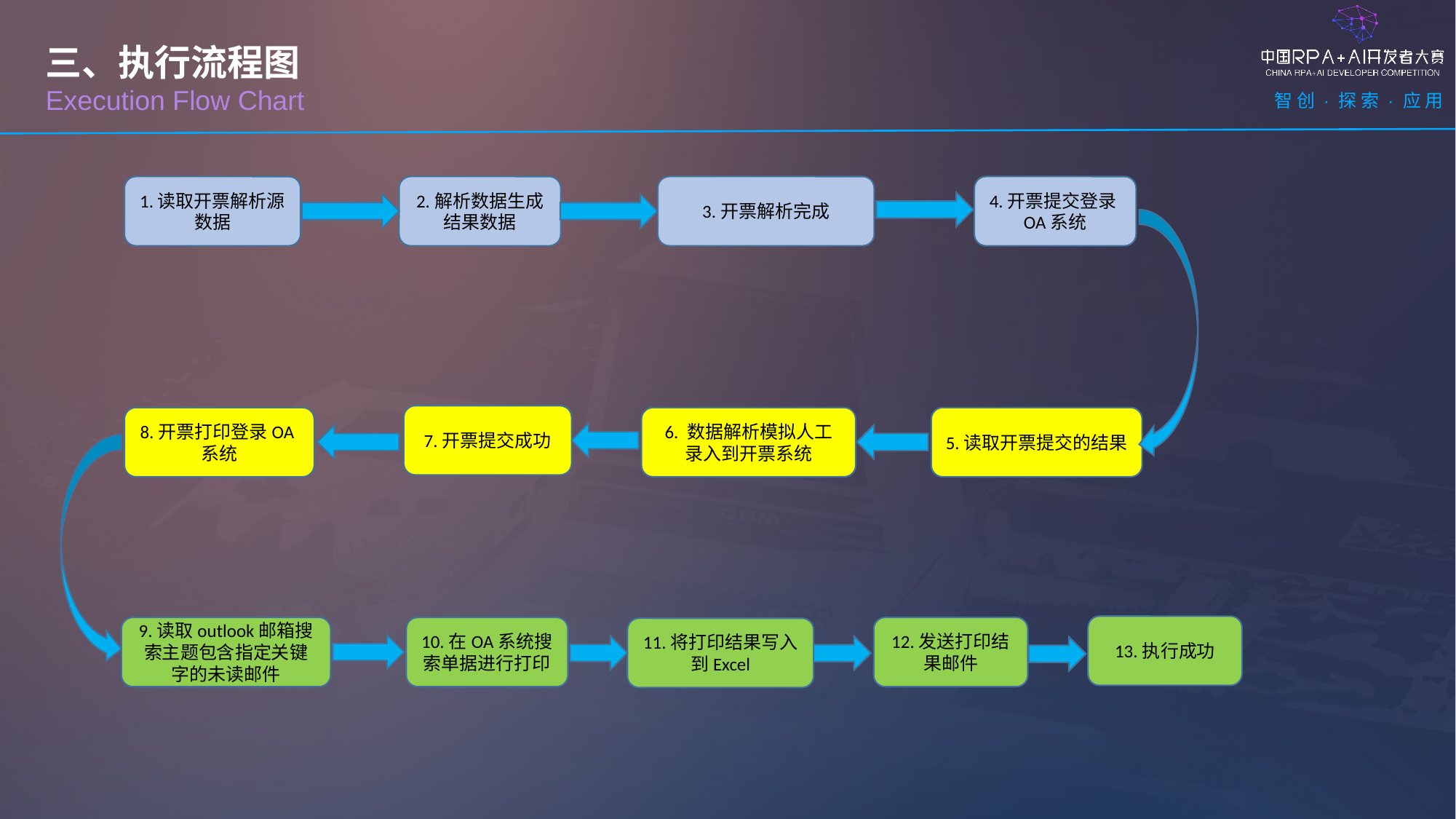

三、执行流程图
Execution Flow Chart
1.读取开票解析源数据
2.解析数据生成结果数据
3.开票解析完成
4.开票提交登录OA系统

7.开票提交成功
8.开票打印登录OA系统
6. 数据解析模拟人工录入到开票系统
5.读取开票提交的结果

13.执行成功
9.读取outlook邮箱搜索主题包含指定关键字的未读邮件
10.在OA系统搜索单据进行打印
12.发送打印结果邮件
11.将打印结果写入到Excel